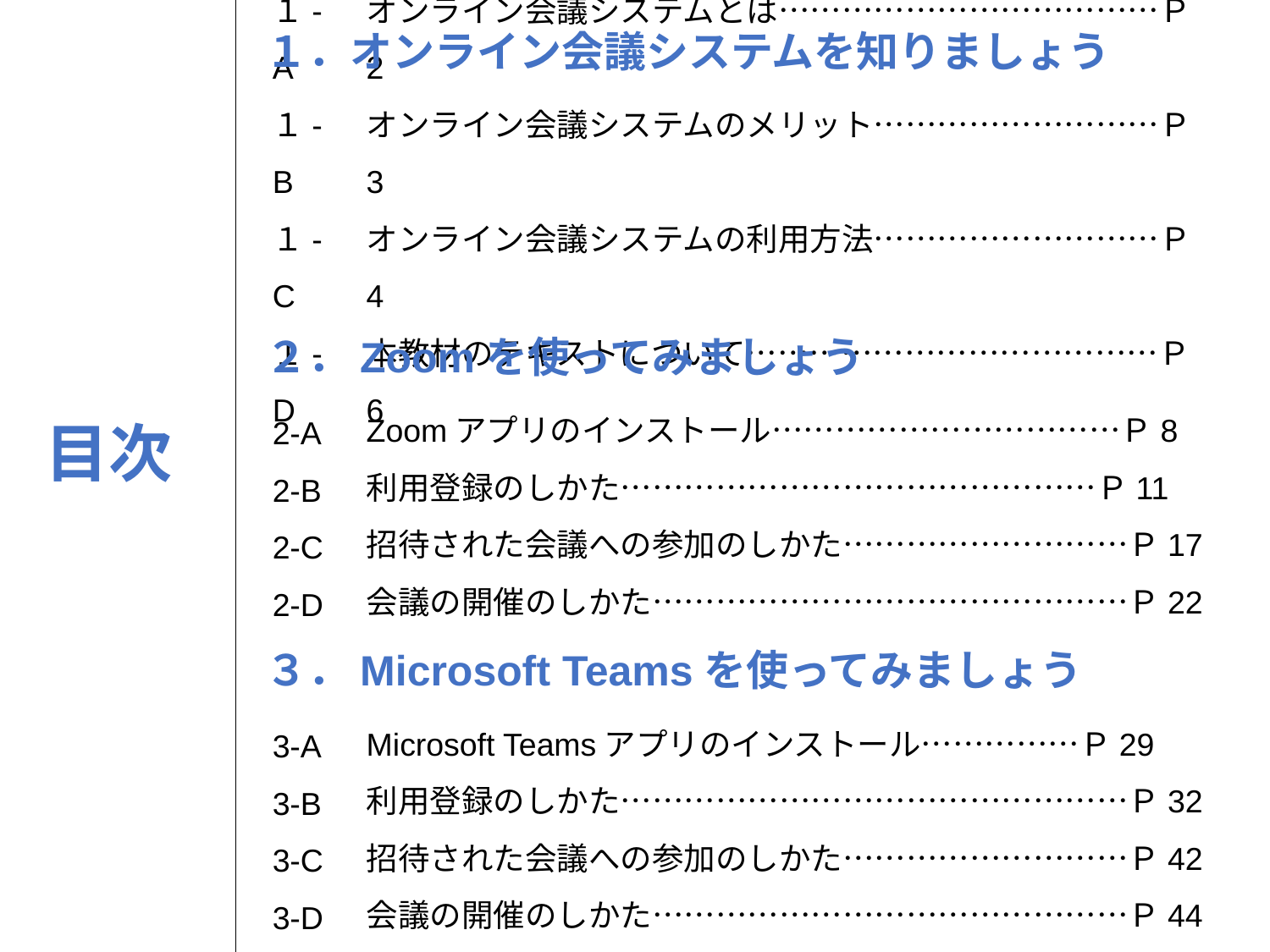

１．オンライン会議システムを知りましょう
オンライン会議システムとは………………………………Ｐ2
オンライン会議システムのメリット………………………Ｐ3
オンライン会議システムの利用方法………………………Ｐ4
本教材のテキストについて…………………………………Ｐ6
１-A
１-B
１-C
１-D
２．Zoomを使ってみましょう
2-A
2-B
2-C
2-D
Zoomアプリのインストール……………………………Ｐ8
利用登録のしかた………………………………………Ｐ11
招待された会議への参加のしかた………………………Ｐ17
会議の開催のしかた………………………………………Ｐ22
３．Microsoft Teamsを使ってみましょう
3-A
3-B
3-C
3-D
Microsoft Teamsアプリのインストール……………Ｐ29
利用登録のしかた…………………………………………Ｐ32
招待された会議への参加のしかた………………………Ｐ42
会議の開催のしかた………………………………………Ｐ44